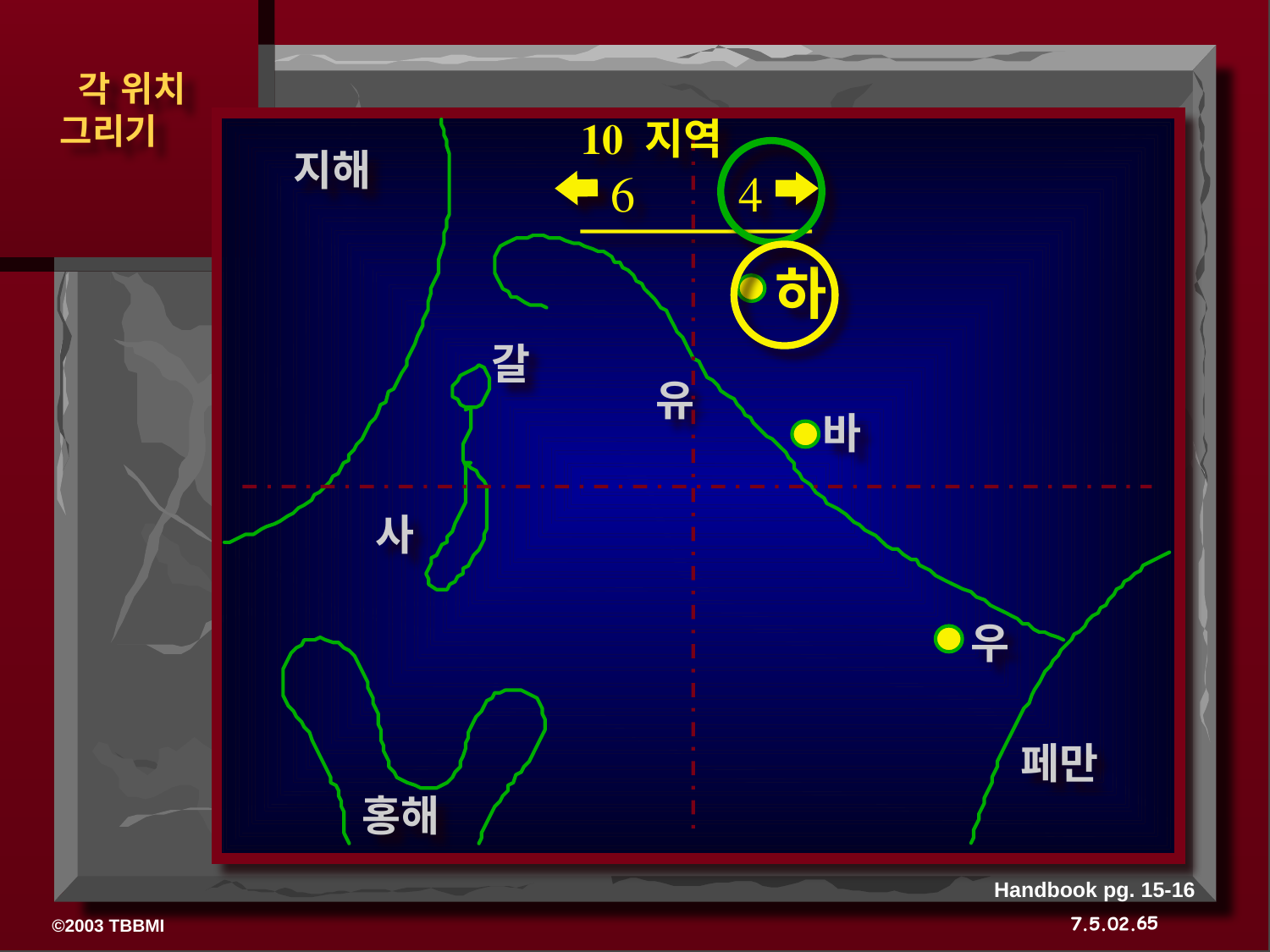

10 지역

지해

6
4

하

갈

유
바

사

우

페만
홍해

Handbook pg. 15-16
65